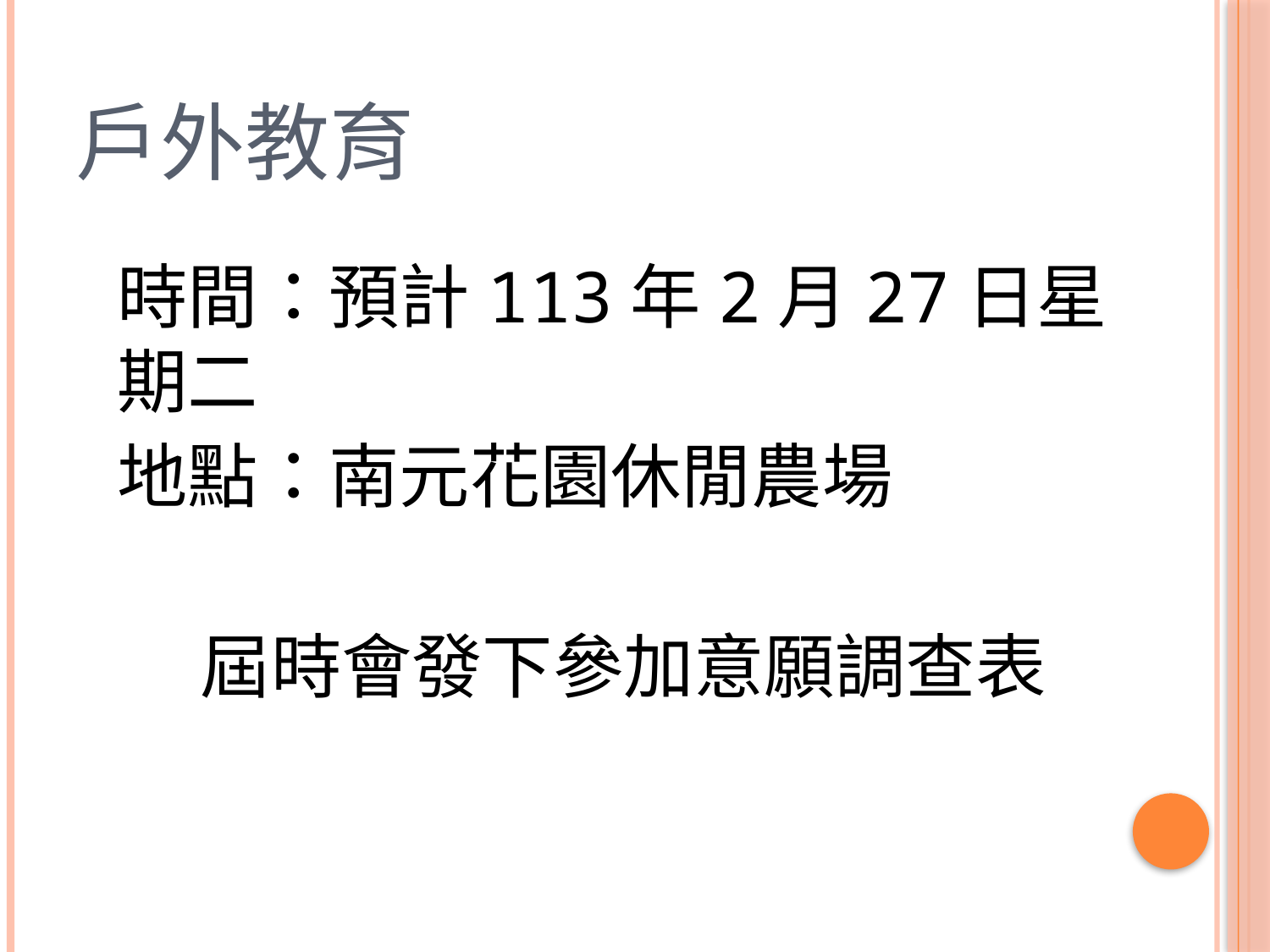

# 戶外教育
時間：預計113年2月27日星期二
地點：南元花園休閒農場

屆時會發下參加意願調查表